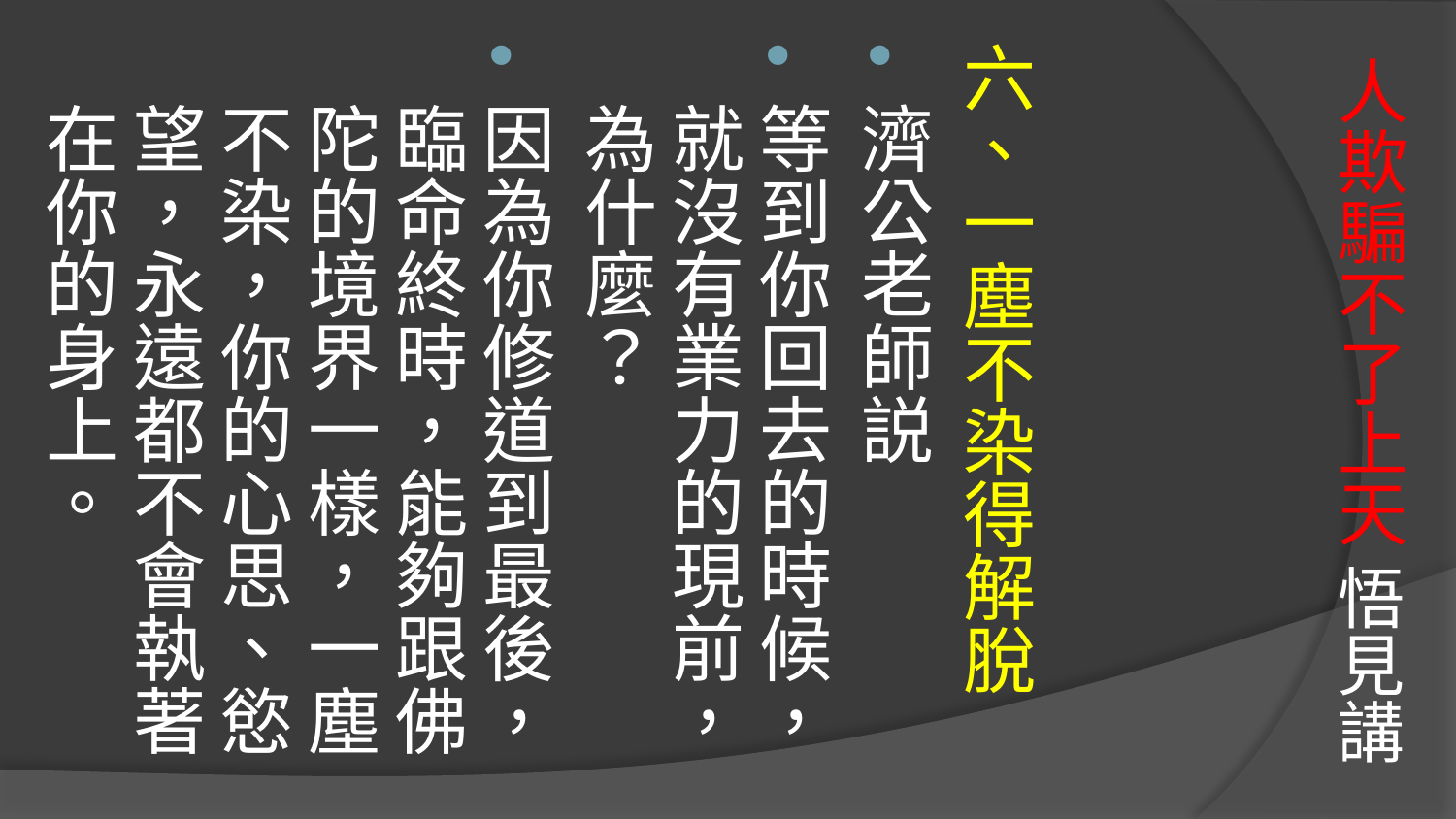

六、一塵不染得解脫
濟公老師説
等到你回去的時候，就沒有業力的現前，為什麼？
因為你修道到最後，臨命終時，能夠跟佛陀的境界一樣，一塵不染，你的心思、慾望，永遠都不會執著在你的身上。
# 人欺騙不了上天 悟見講